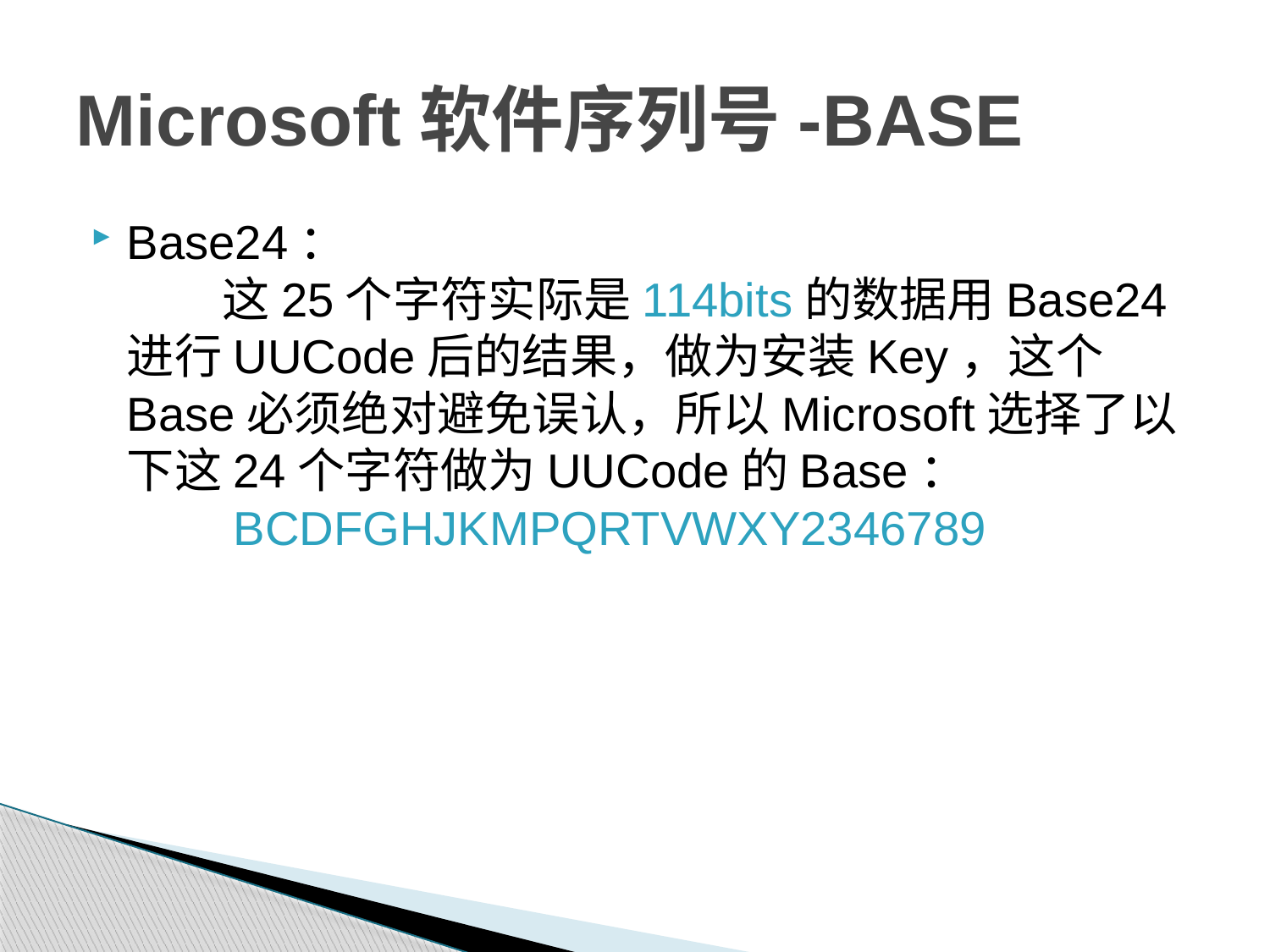

# Microsoft软件序列号-BASE
Base24：
　　这25个字符实际是114bits的数据用Base24进行UUCode后的结果，做为安装Key，这个Base必须绝对避免误认，所以Microsoft选择了以下这24个字符做为UUCode的Base：
　　BCDFGHJKMPQRTVWXY2346789